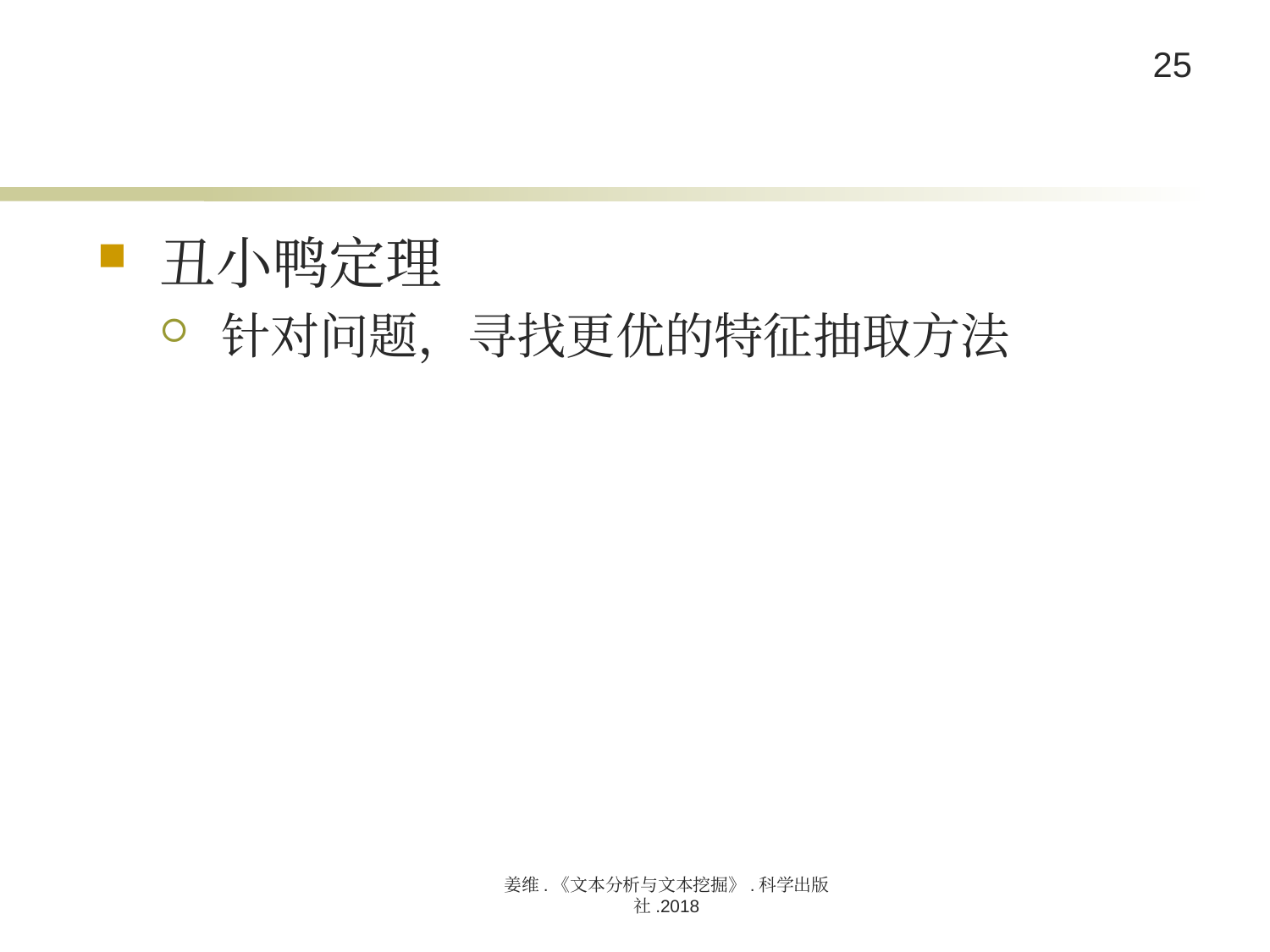

#
丑小鸭定理
针对问题，寻找更优的特征抽取方法
姜维.《文本分析与文本挖掘》.科学出版社.2018